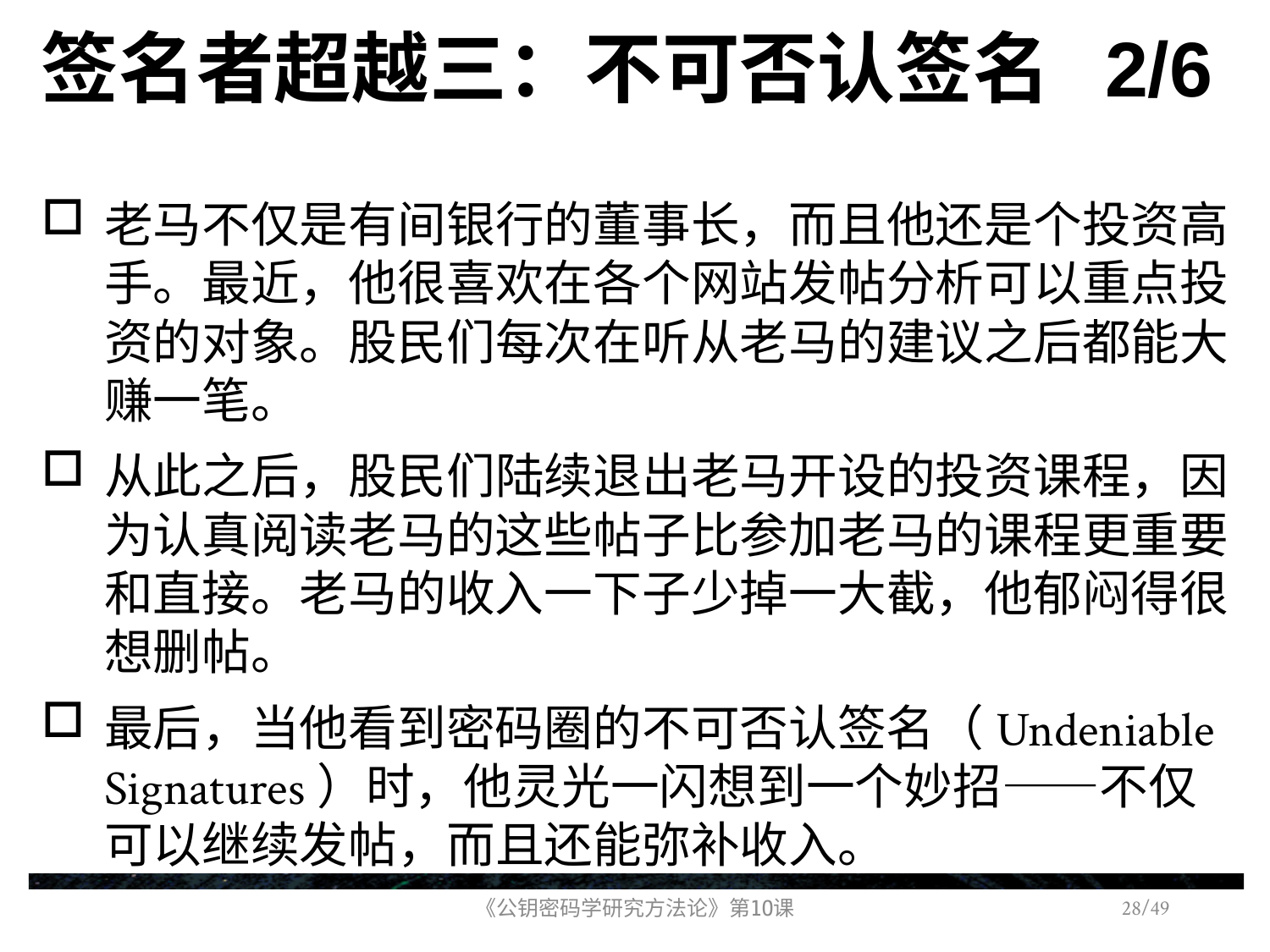

# 签名者超越三：不可否认签名  2/6
老马不仅是有间银行的董事长，而且他还是个投资高手。最近，他很喜欢在各个网站发帖分析可以重点投资的对象。股民们每次在听从老马的建议之后都能大赚一笔。
从此之后，股民们陆续退出老马开设的投资课程，因为认真阅读老马的这些帖子比参加老马的课程更重要和直接。老马的收入一下子少掉一大截，他郁闷得很想删帖。
最后，当他看到密码圈的不可否认签名（Undeniable Signatures）时，他灵光一闪想到一个妙招——不仅可以继续发帖，而且还能弥补收入。
《公钥密码学研究方法论》第10课
28/49